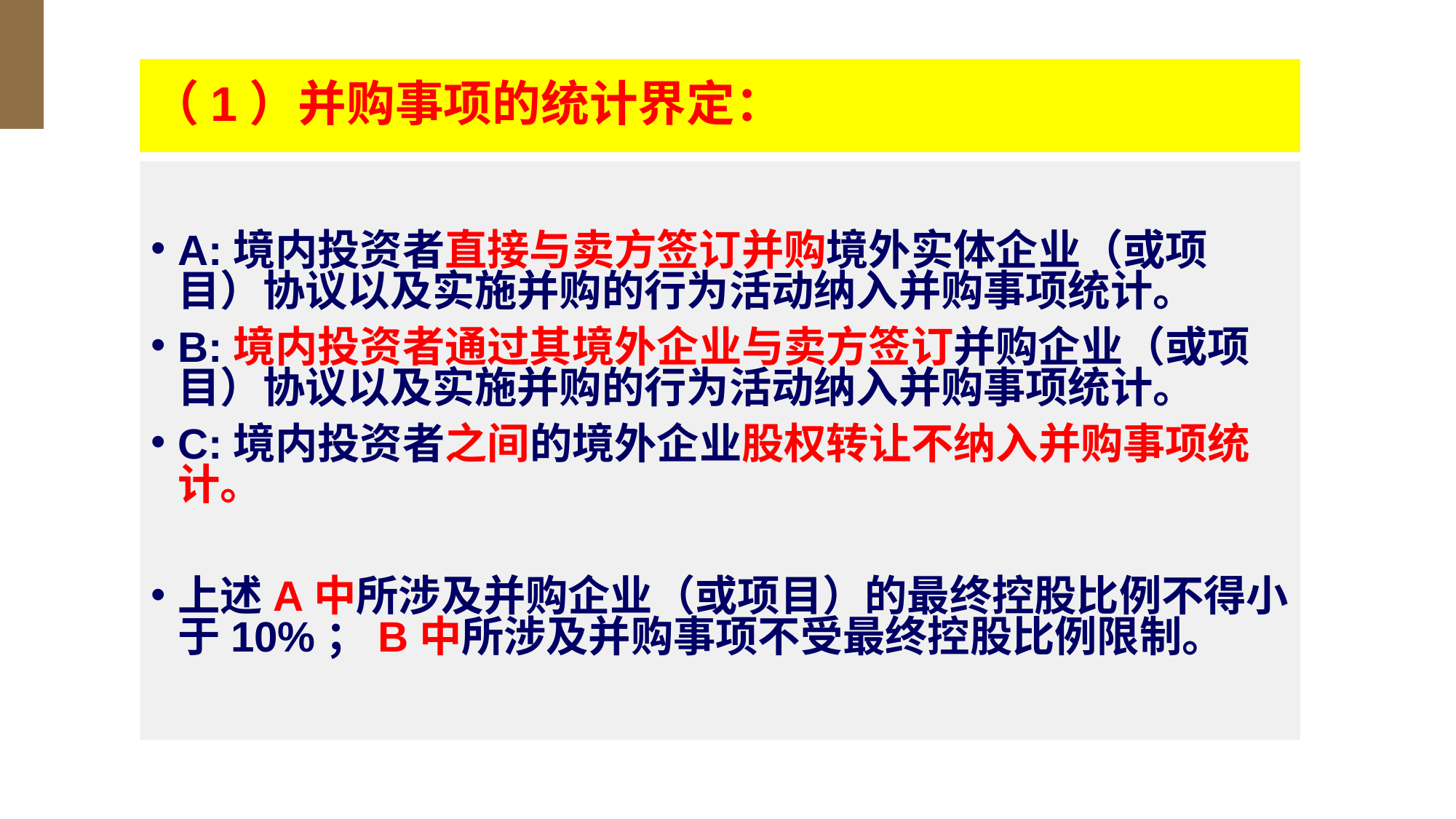

# （1）并购事项的统计界定：

A:境内投资者直接与卖方签订并购境外实体企业（或项目）协议以及实施并购的行为活动纳入并购事项统计。
B:境内投资者通过其境外企业与卖方签订并购企业（或项目）协议以及实施并购的行为活动纳入并购事项统计。
C:境内投资者之间的境外企业股权转让不纳入并购事项统计。

上述A中所涉及并购企业（或项目）的最终控股比例不得小于10%；B中所涉及并购事项不受最终控股比例限制。